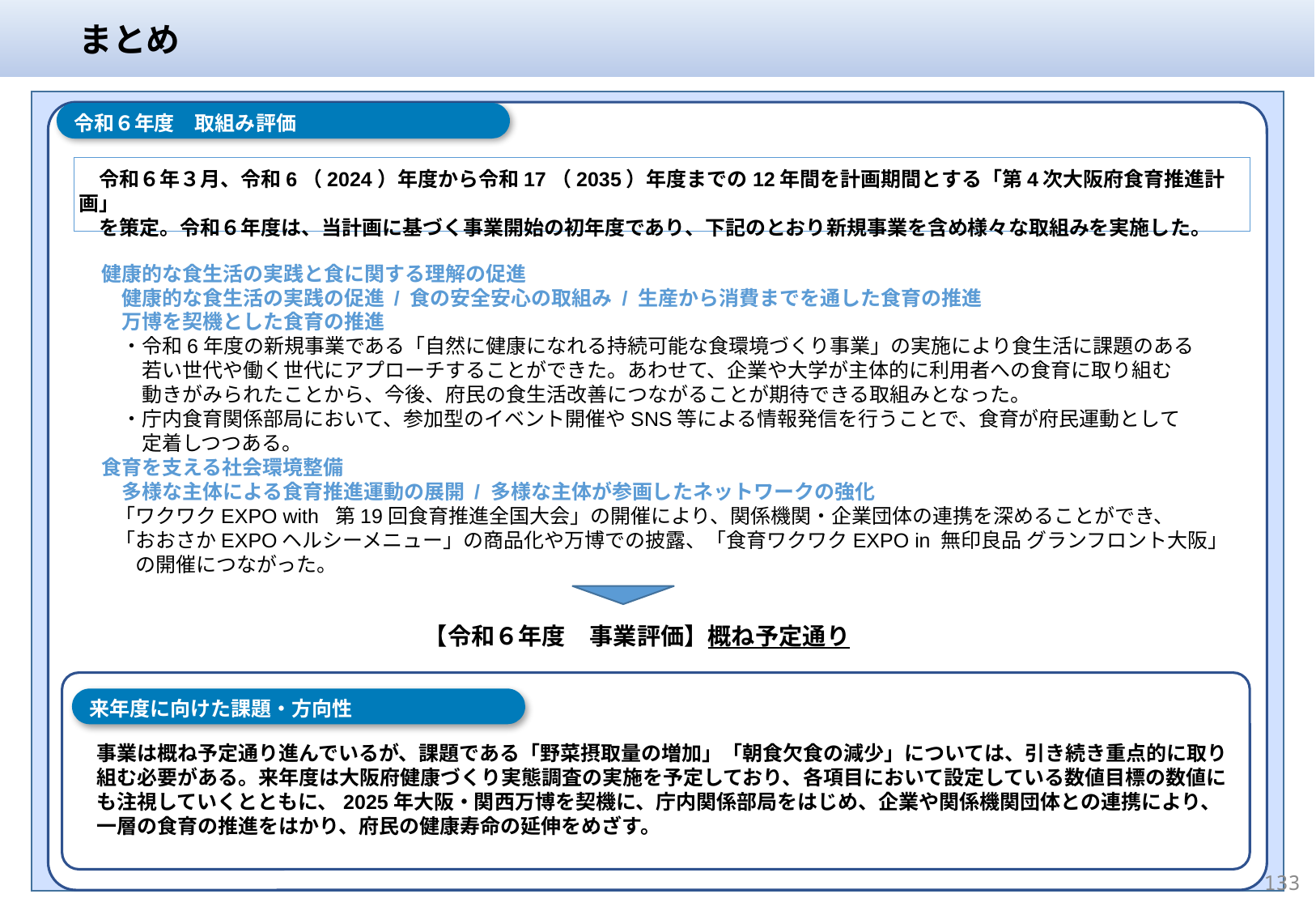

まとめ

令和６年度　取組み評価
　令和６年３月、令和6（2024）年度から令和17（2035）年度までの12年間を計画期間とする「第4次大阪府食育推進計画」
　を策定。令和６年度は、当計画に基づく事業開始の初年度であり、下記のとおり新規事業を含め様々な取組みを実施した。
健康的な食生活の実践と食に関する理解の促進
　健康的な食生活の実践の促進 / 食の安全安心の取組み / 生産から消費までを通した食育の推進
　万博を契機とした食育の推進
　・令和6年度の新規事業である「自然に健康になれる持続可能な食環境づくり事業」の実施により食生活に課題のある
　　若い世代や働く世代にアプローチすることができた。あわせて、企業や大学が主体的に利用者への食育に取り組む
　　動きがみられたことから、今後、府民の食生活改善につながることが期待できる取組みとなった。
　・庁内食育関係部局において、参加型のイベント開催やSNS等による情報発信を行うことで、食育が府民運動として
　　定着しつつある。
食育を支える社会環境整備
　多様な主体による食育推進運動の展開 / 多様な主体が参画したネットワークの強化
  「ワクワクEXPO with  第19回食育推進全国大会」の開催により、関係機関・企業団体の連携を深めることができ、
  「おおさかEXPOヘルシーメニュー」の商品化や万博での披露、「食育ワクワクEXPO in 無印良品 グランフロント大阪」
  　の開催につながった。

【令和６年度　事業評価】概ね予定通り

来年度に向けた課題・方向性
事業は概ね予定通り進んでいるが、課題である「野菜摂取量の増加」「朝食欠食の減少」については、引き続き重点的に取り組む必要がある。来年度は大阪府健康づくり実態調査の実施を予定しており、各項目において設定している数値目標の数値にも注視していくとともに、2025年大阪・関西万博を契機に、庁内関係部局をはじめ、企業や関係機関団体との連携により、
一層の食育の推進をはかり、府民の健康寿命の延伸をめざす。

133